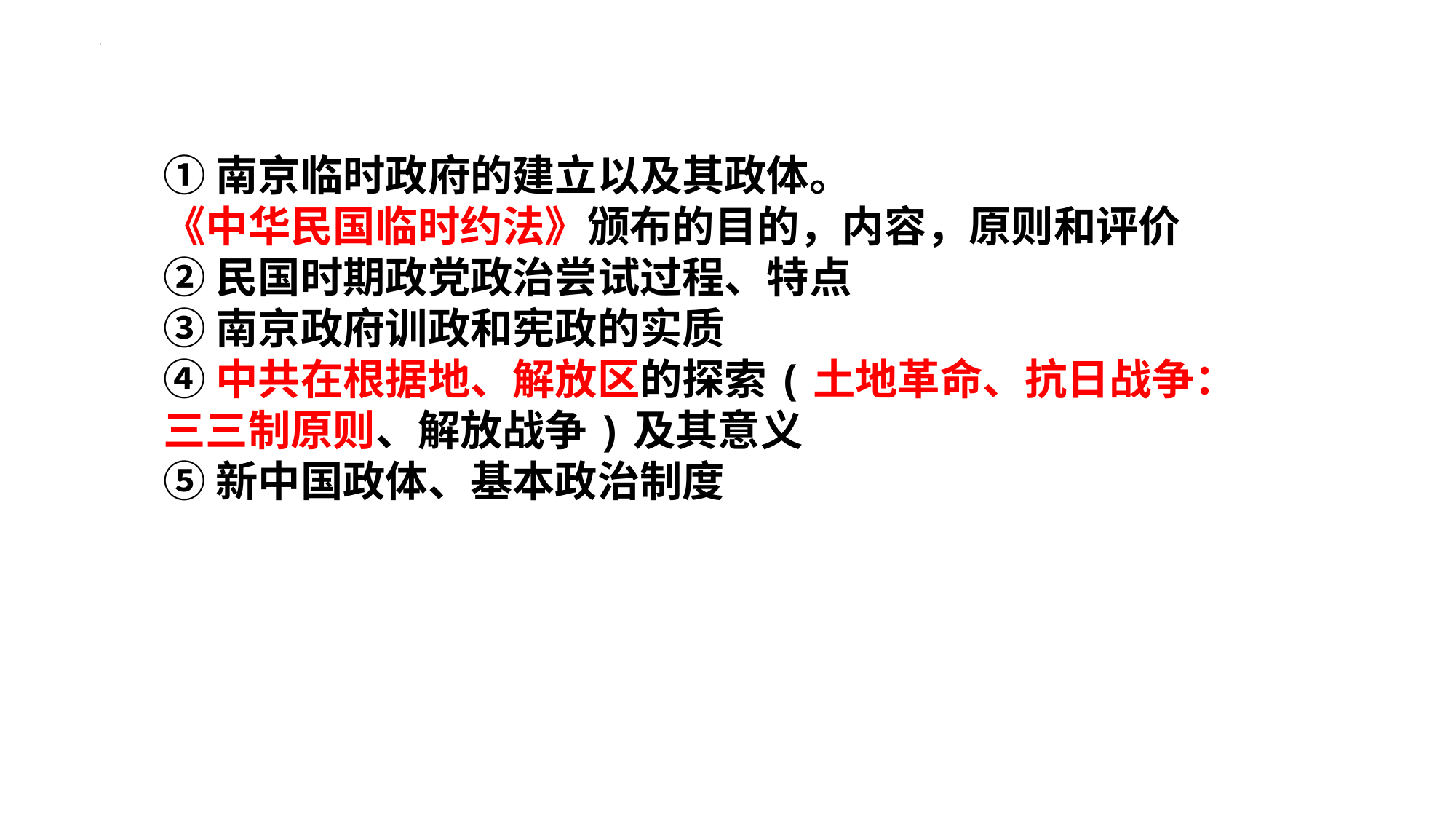

①南京临时政府的建立以及其政体。
《中华民国临时约法》颁布的目的，内容，原则和评价
②民国时期政党政治尝试过程、特点
③南京政府训政和宪政的实质
④中共在根据地、解放区的探索(土地革命、抗日战争：三三制原则、解放战争)及其意义
⑤新中国政体、基本政治制度